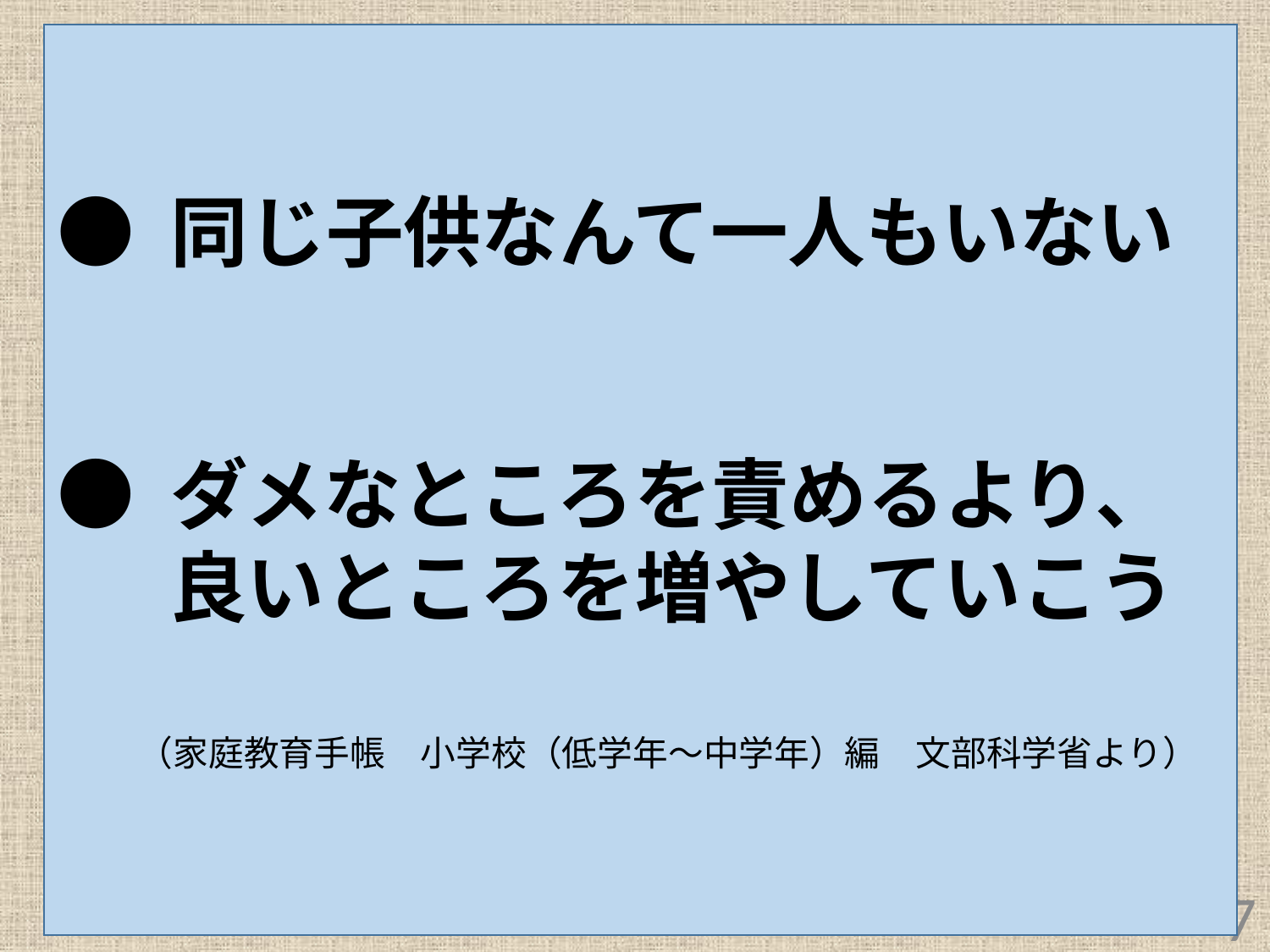

● 同じ子供なんて一人もいない

● ダメなところを責めるより、
　  良いところを増やしていこう

　　（家庭教育手帳　小学校（低学年～中学年）編　文部科学省より）
7